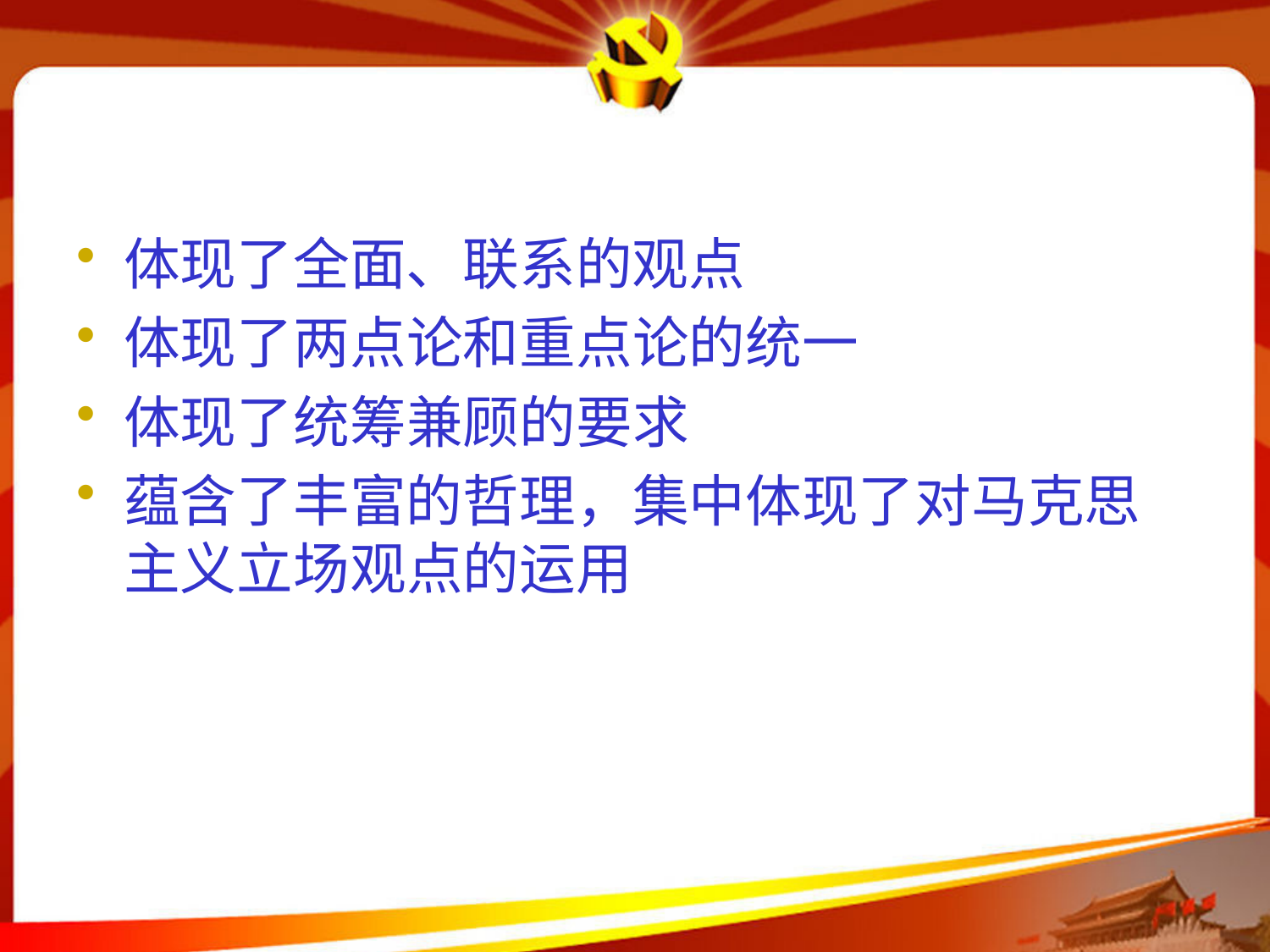

#
体现了全面、联系的观点
体现了两点论和重点论的统一
体现了统筹兼顾的要求
蕴含了丰富的哲理，集中体现了对马克思主义立场观点的运用